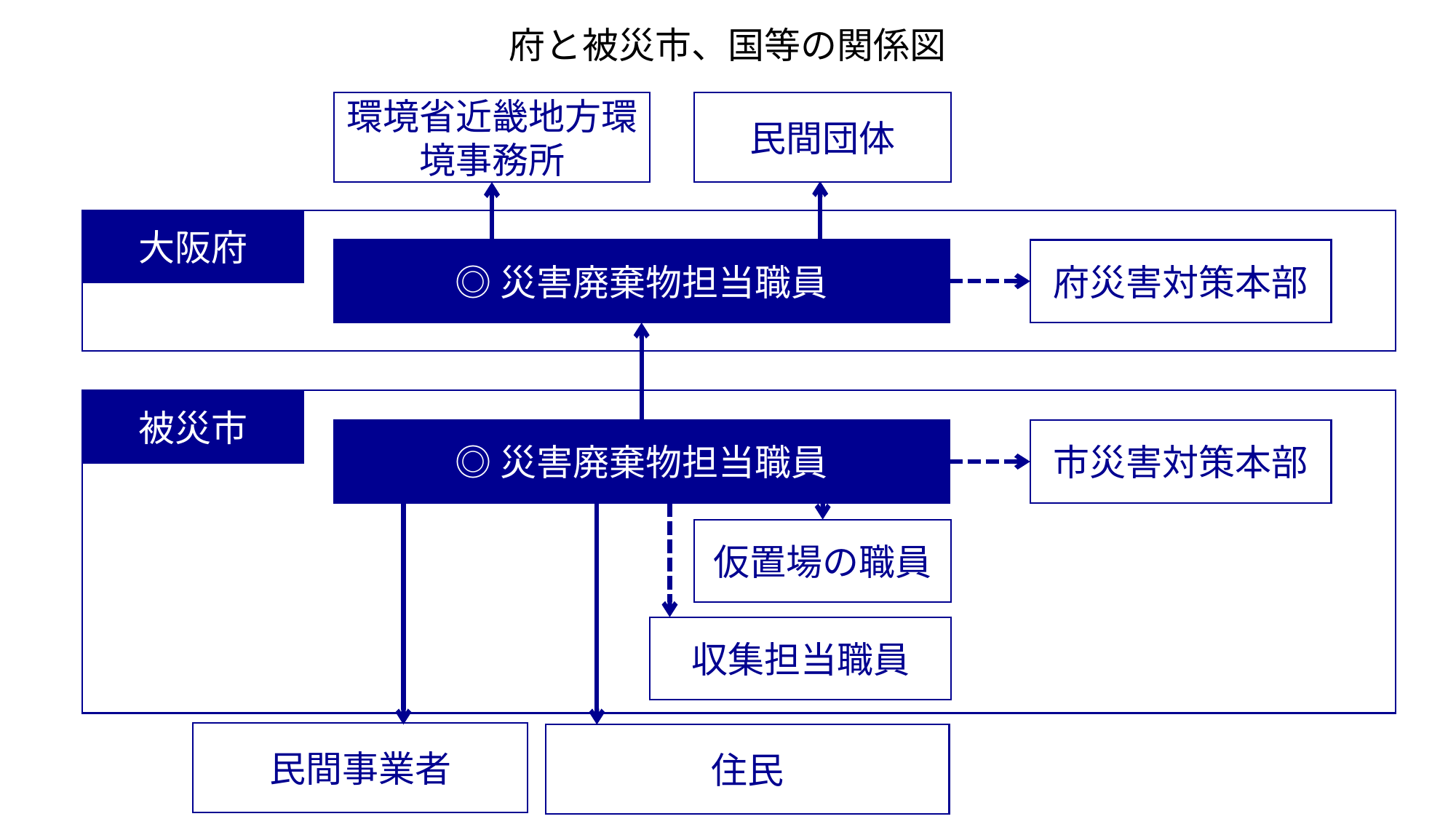

# 府と被災市、国等の関係図
環境省近畿地方環境事務所
民間団体

大阪府
◎災害廃棄物担当職員
府災害対策本部

被災市
◎災害廃棄物担当職員
市災害対策本部
仮置場の職員
収集担当職員
民間事業者
住民